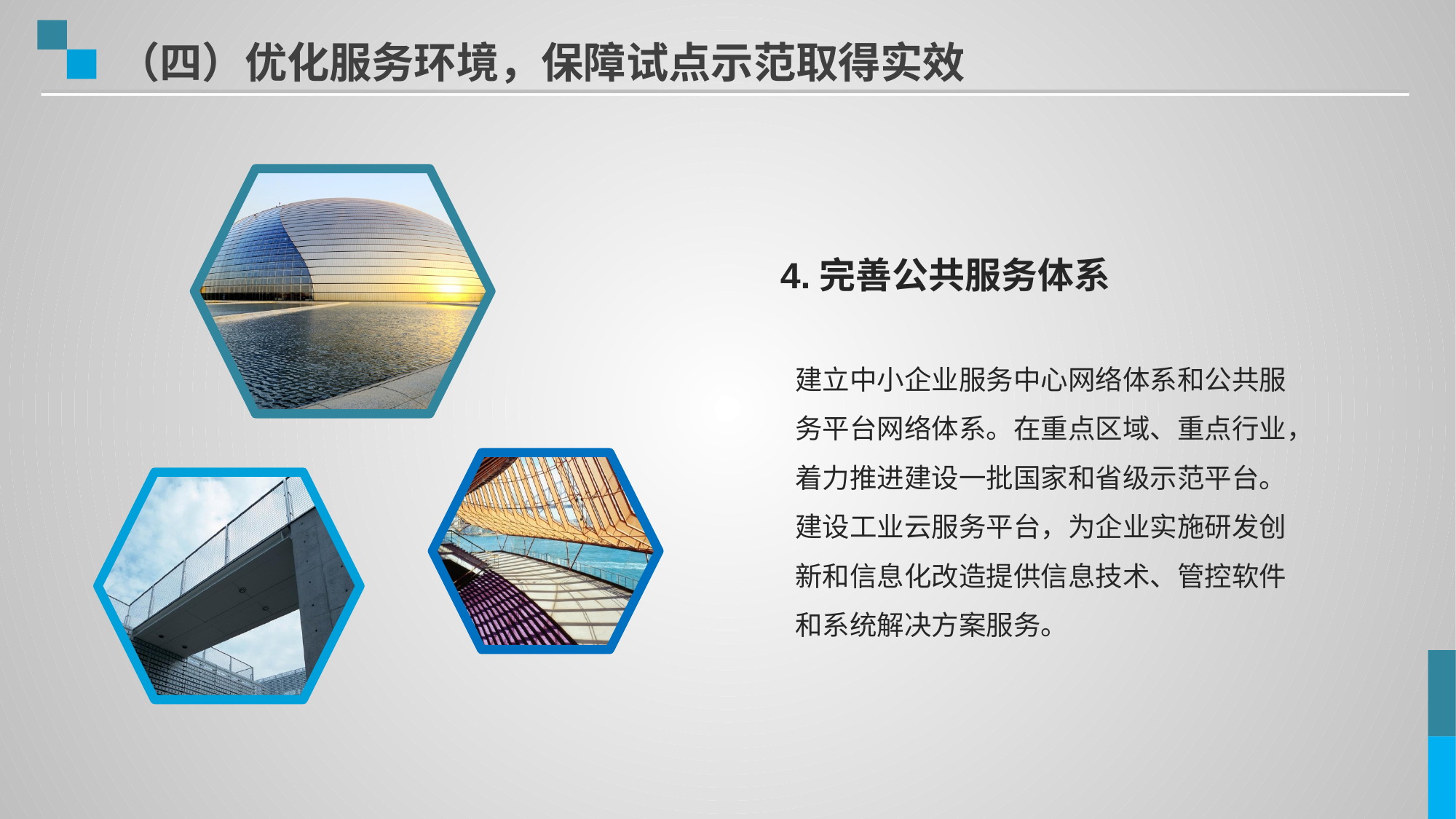

（四）优化服务环境，保障试点示范取得实效

4.完善公共服务体系
建立中小企业服务中心网络体系和公共服务平台网络体系。在重点区域、重点行业，着力推进建设一批国家和省级示范平台。建设工业云服务平台，为企业实施研发创新和信息化改造提供信息技术、管控软件和系统解决方案服务。